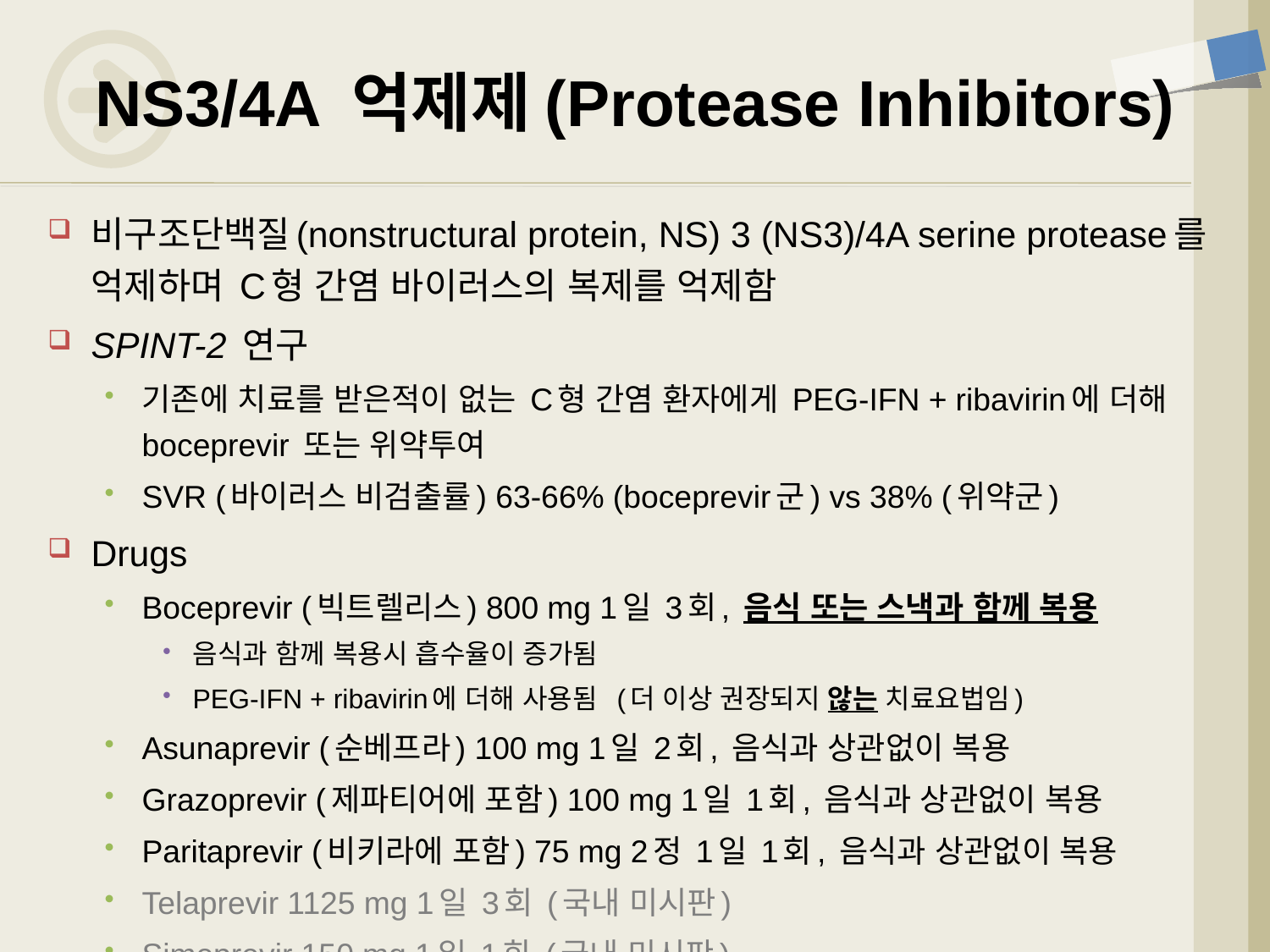

# NS3/4A 억제제(Protease Inhibitors)
비구조단백질(nonstructural protein, NS) 3 (NS3)/4A serine protease를 억제하며 C형 간염 바이러스의 복제를 억제함
SPINT-2 연구
기존에 치료를 받은적이 없는 C형 간염 환자에게 PEG-IFN + ribavirin에 더해 boceprevir 또는 위약투여
SVR (바이러스 비검출률) 63-66% (boceprevir군) vs 38% (위약군)
Drugs
Boceprevir (빅트렐리스) 800 mg 1일 3회, 음식 또는 스낵과 함께 복용
음식과 함께 복용시 흡수율이 증가됨
PEG-IFN + ribavirin에 더해 사용됨  (더 이상 권장되지 않는 치료요법임)
Asunaprevir (순베프라) 100 mg 1일 2회, 음식과 상관없이 복용
Grazoprevir (제파티어에 포함) 100 mg 1일 1회, 음식과 상관없이 복용
Paritaprevir (비키라에 포함) 75 mg 2정 1일 1회, 음식과 상관없이 복용
Telaprevir 1125 mg 1일 3회 (국내 미시판)
Simeprevir 150 mg 1일 1회 (국내 미시판)